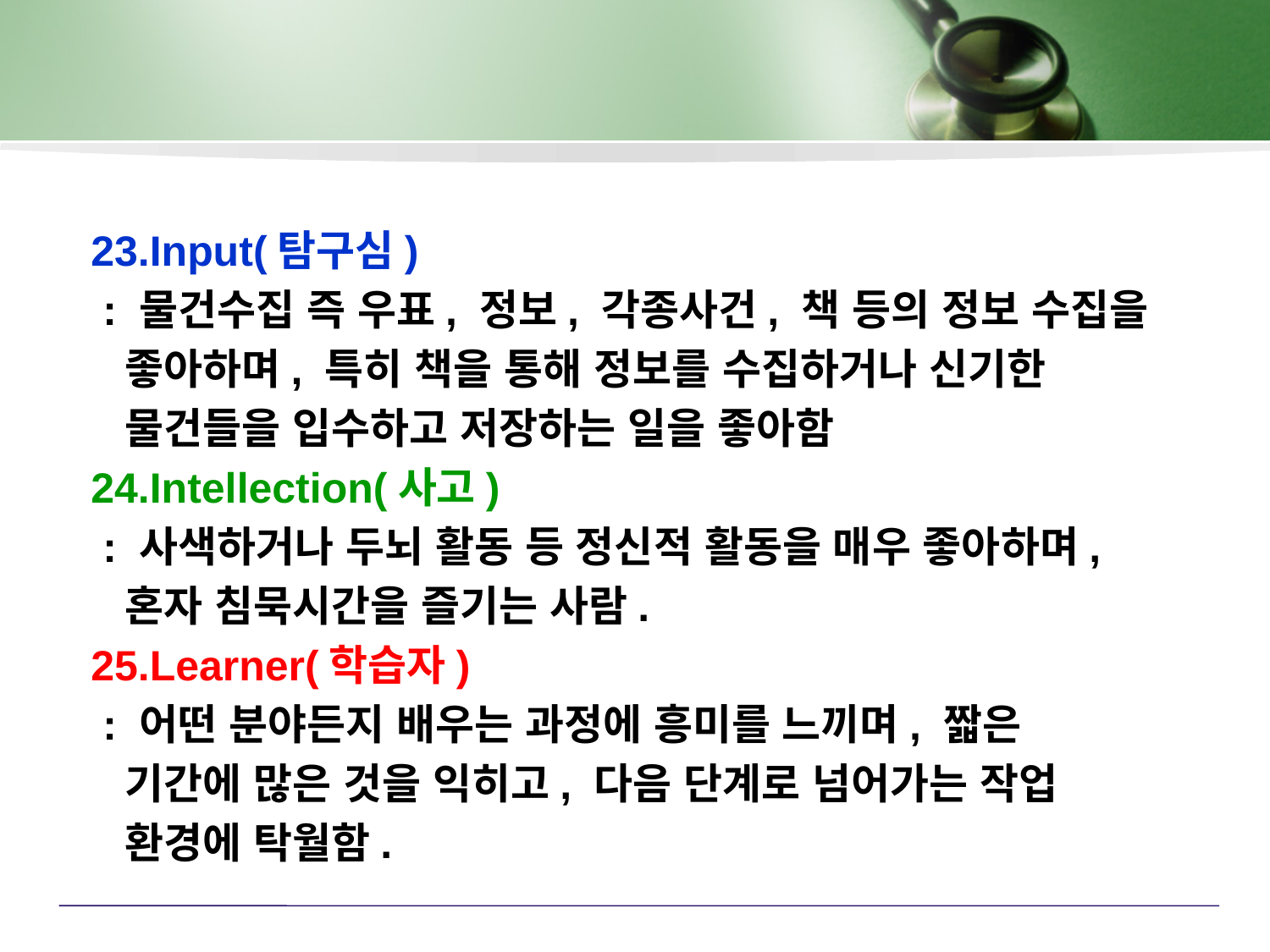

23.Input(탐구심)
 : 물건수집 즉 우표, 정보, 각종사건, 책 등의 정보 수집을
  좋아하며, 특히 책을 통해 정보를 수집하거나 신기한
  물건들을 입수하고 저장하는 일을 좋아함
24.Intellection(사고)
 : 사색하거나 두뇌 활동 등 정신적 활동을 매우 좋아하며,
  혼자 침묵시간을 즐기는 사람.
25.Learner(학습자)
 : 어떤 분야든지 배우는 과정에 흥미를 느끼며, 짧은
  기간에 많은 것을 익히고, 다음 단계로 넘어가는 작업
  환경에 탁월함.